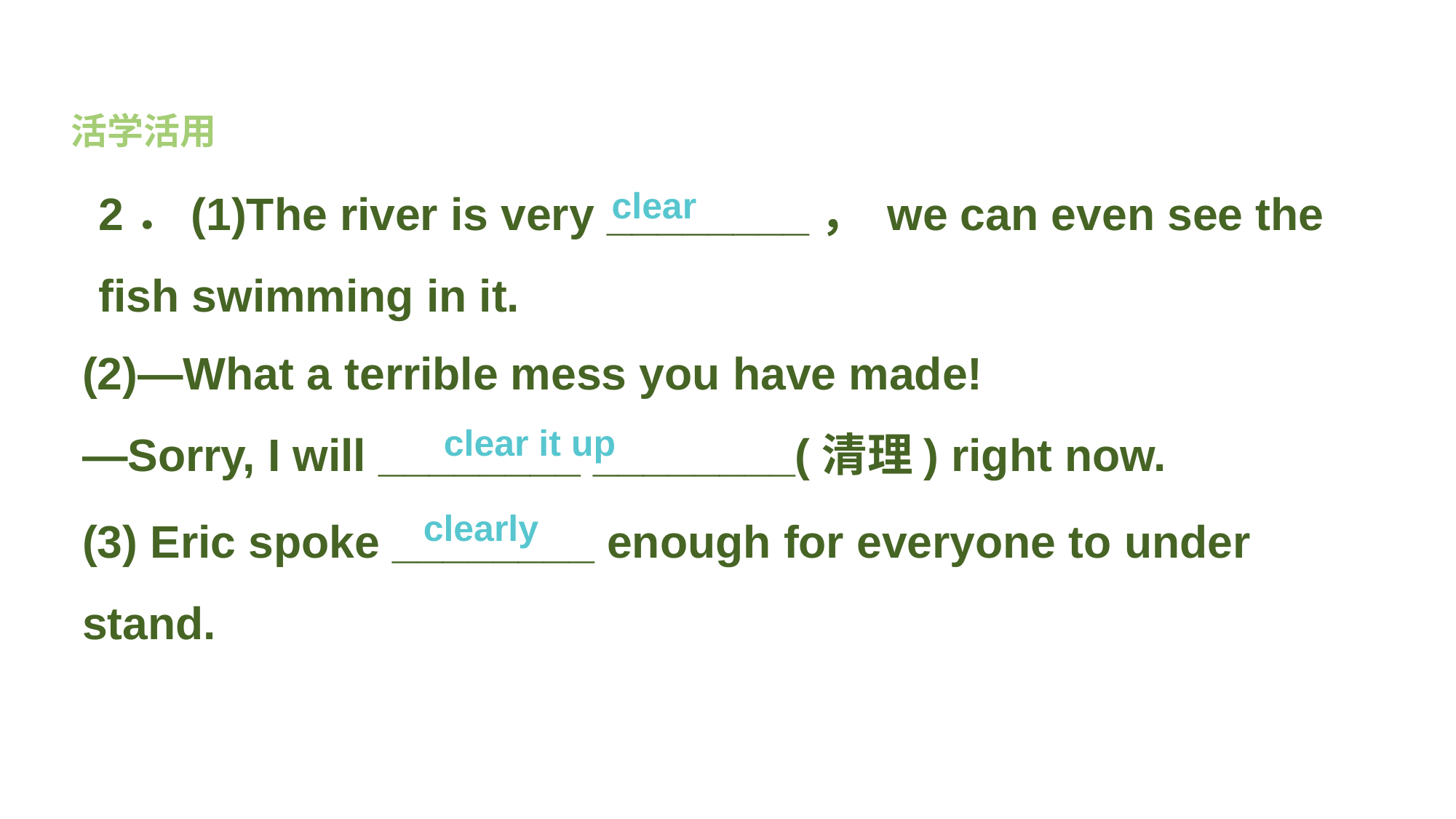

活学活用
2．(1)The river is very ________， we can even see the fish swimming in it.
clear
(2)—What a terrible mess you have made!
—Sorry, I will ________ ________(清理) right now.
clear it up
(3) Eric spoke ________ enough for everyone to under­stand.
clearly